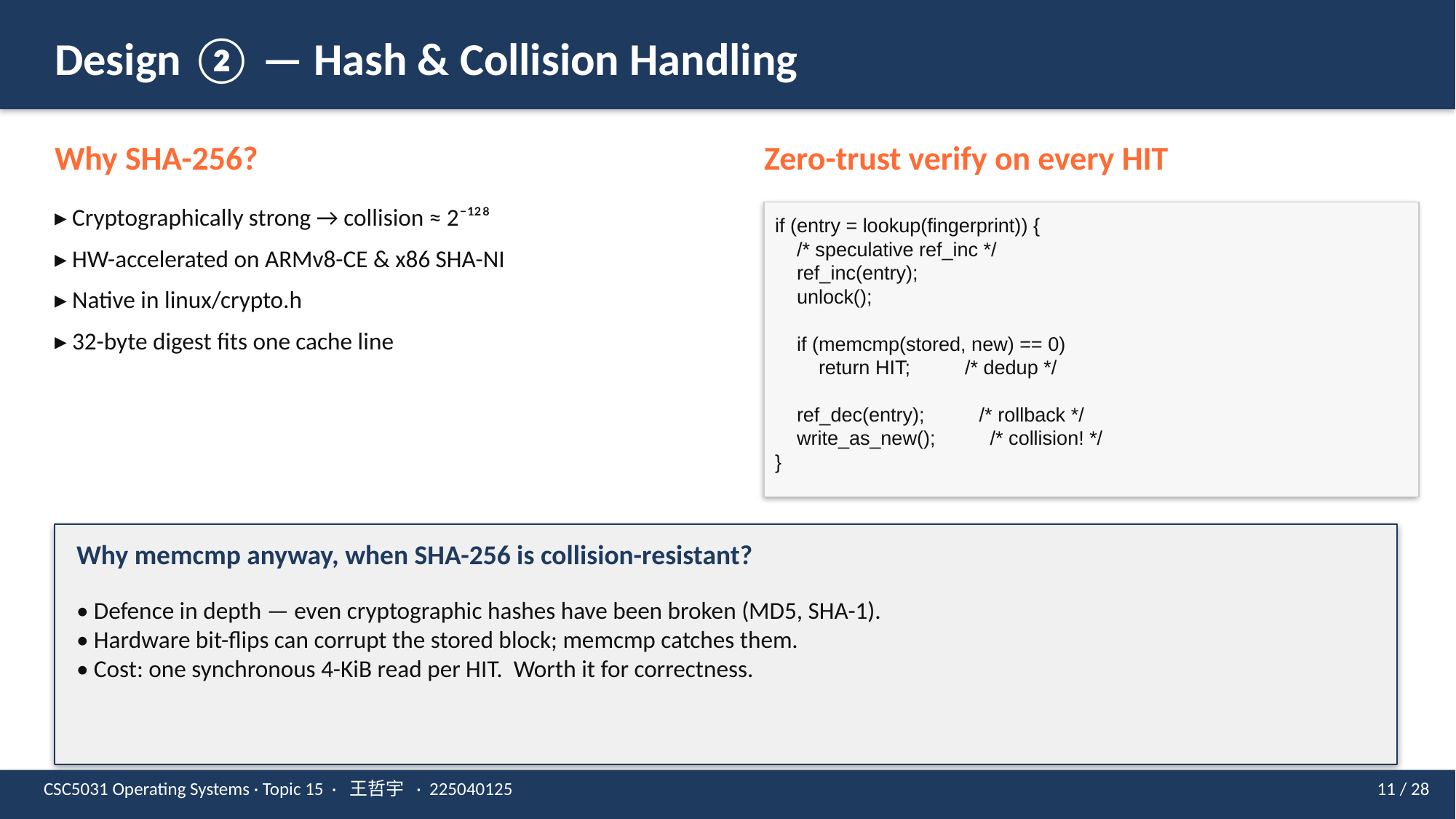

Design ② — Hash & Collision Handling
Why SHA-256?
Zero-trust verify on every HIT
▸ Cryptographically strong → collision ≈ 2⁻¹²⁸
▸ HW-accelerated on ARMv8-CE & x86 SHA-NI
▸ Native in linux/crypto.h
▸ 32-byte digest fits one cache line

if (entry = lookup(fingerprint)) {
    /* speculative ref_inc */
    ref_inc(entry);
    unlock();

    if (memcmp(stored, new) == 0)
        return HIT;          /* dedup */

    ref_dec(entry);          /* rollback */
    write_as_new();          /* collision! */
}

Why memcmp anyway, when SHA-256 is collision-resistant?
• Defence in depth — even cryptographic hashes have been broken (MD5, SHA-1).
• Hardware bit-flips can corrupt the stored block; memcmp catches them.
• Cost: one synchronous 4-KiB read per HIT.  Worth it for correctness.

CSC5031 Operating Systems · Topic 15  ·  王哲宇  ·  225040125
11 / 28